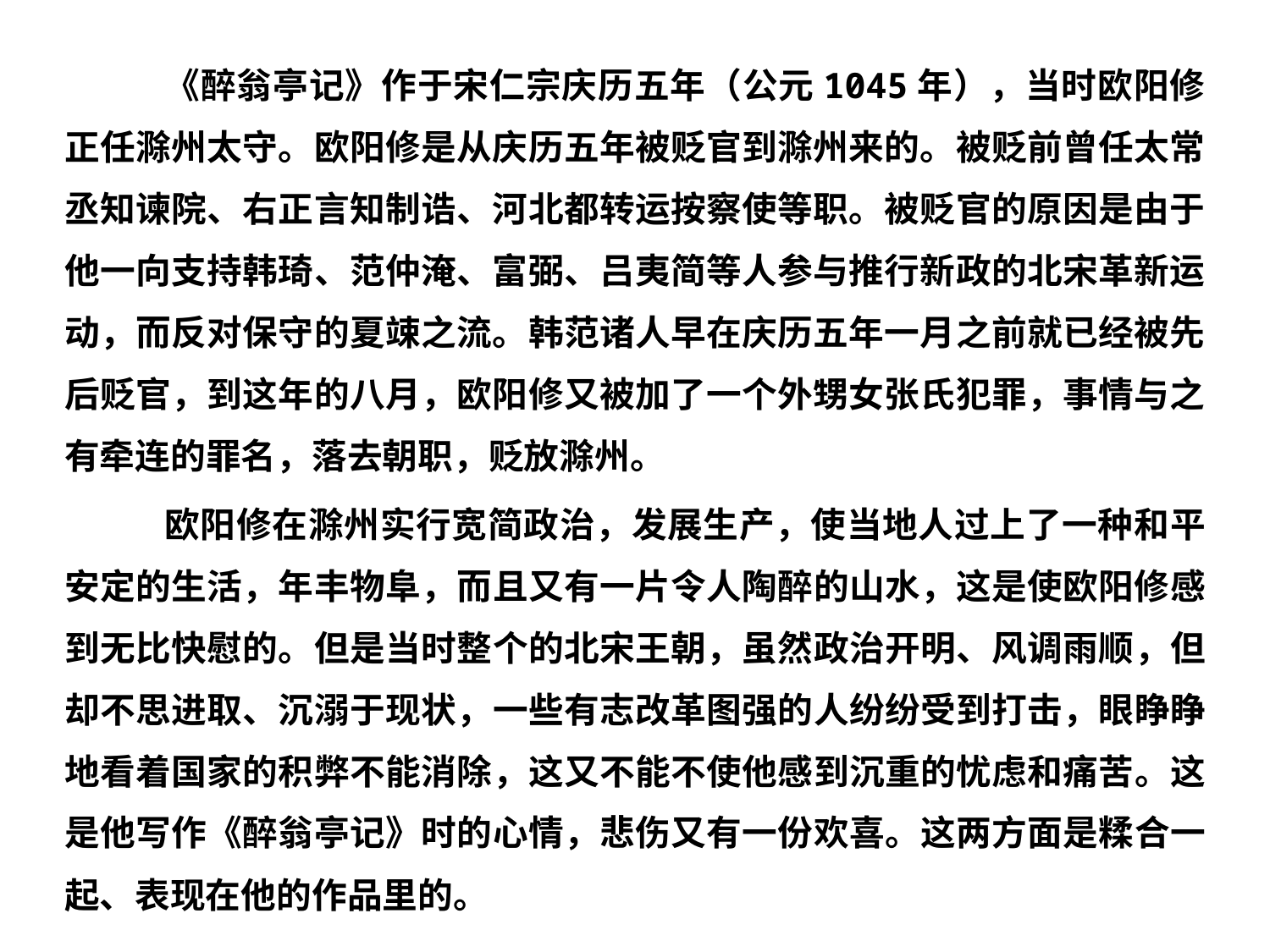

《醉翁亭记》作于宋仁宗庆历五年（公元1045年），当时欧阳修正任滁州太守。欧阳修是从庆历五年被贬官到滁州来的。被贬前曾任太常丞知谏院、右正言知制诰、河北都转运按察使等职。被贬官的原因是由于他一向支持韩琦、范仲淹、富弼、吕夷简等人参与推行新政的北宋革新运动，而反对保守的夏竦之流。韩范诸人早在庆历五年一月之前就已经被先后贬官，到这年的八月，欧阳修又被加了一个外甥女张氏犯罪，事情与之有牵连的罪名，落去朝职，贬放滁州。
欧阳修在滁州实行宽简政治，发展生产，使当地人过上了一种和平安定的生活，年丰物阜，而且又有一片令人陶醉的山水，这是使欧阳修感到无比快慰的。但是当时整个的北宋王朝，虽然政治开明、风调雨顺，但却不思进取、沉溺于现状，一些有志改革图强的人纷纷受到打击，眼睁睁地看着国家的积弊不能消除，这又不能不使他感到沉重的忧虑和痛苦。这是他写作《醉翁亭记》时的心情，悲伤又有一份欢喜。这两方面是糅合一起、表现在他的作品里的。